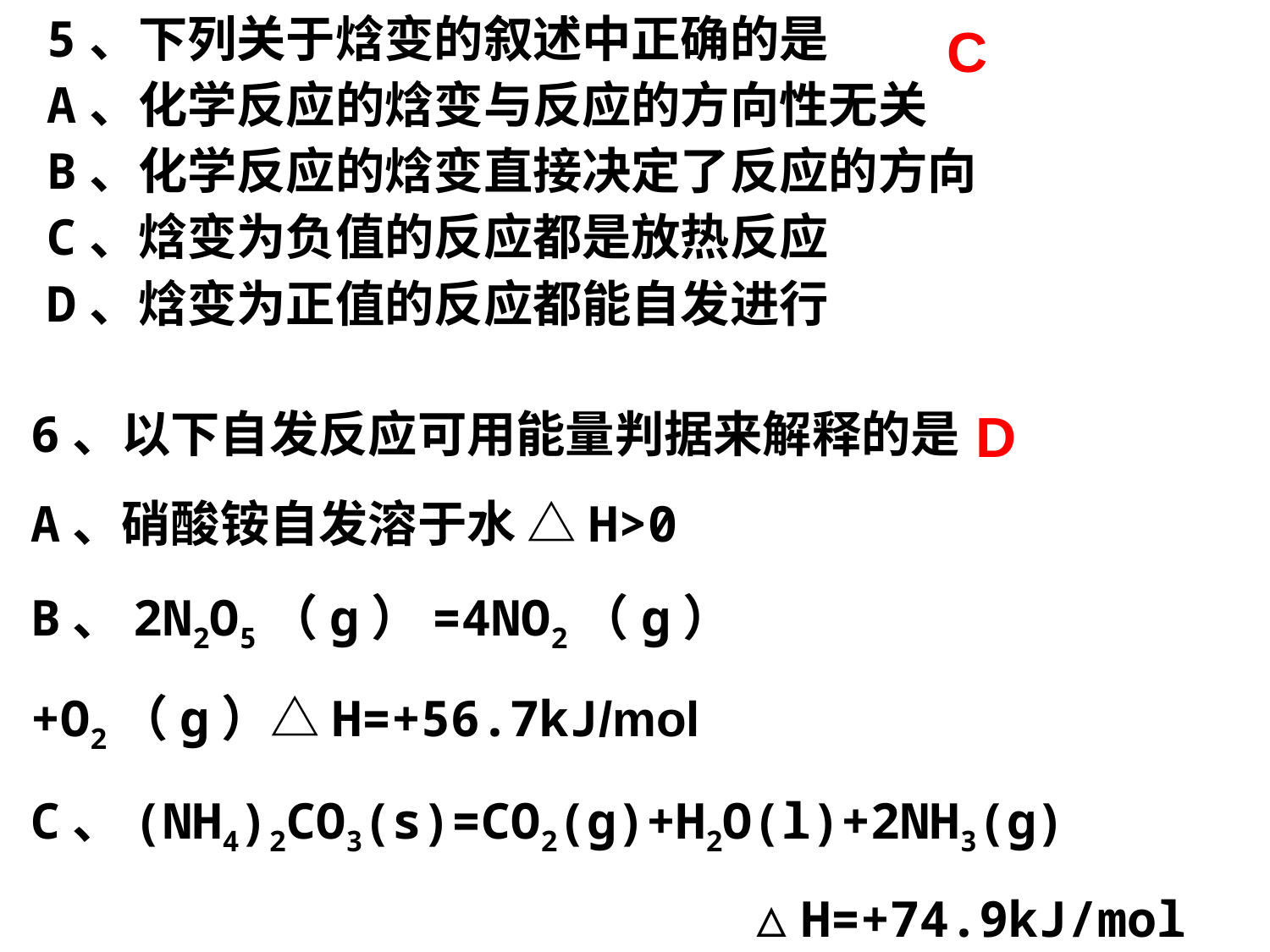

C
5、下列关于焓变的叙述中正确的是
A、化学反应的焓变与反应的方向性无关
B、化学反应的焓变直接决定了反应的方向
C、焓变为负值的反应都是放热反应
D、焓变为正值的反应都能自发进行
6、以下自发反应可用能量判据来解释的是
A、硝酸铵自发溶于水 △H>0
B、2N2O5（g）=4NO2（g）+O2（g）△H=+56.7kJ/mol
C、(NH4)2CO3(s)=CO2(g)+H2O(l)+2NH3(g)
                        △H=+74.9kJ/mol
D、2H2（g）+O2（g）=2H2O（l）  △H=-571.6kJ/mol
D